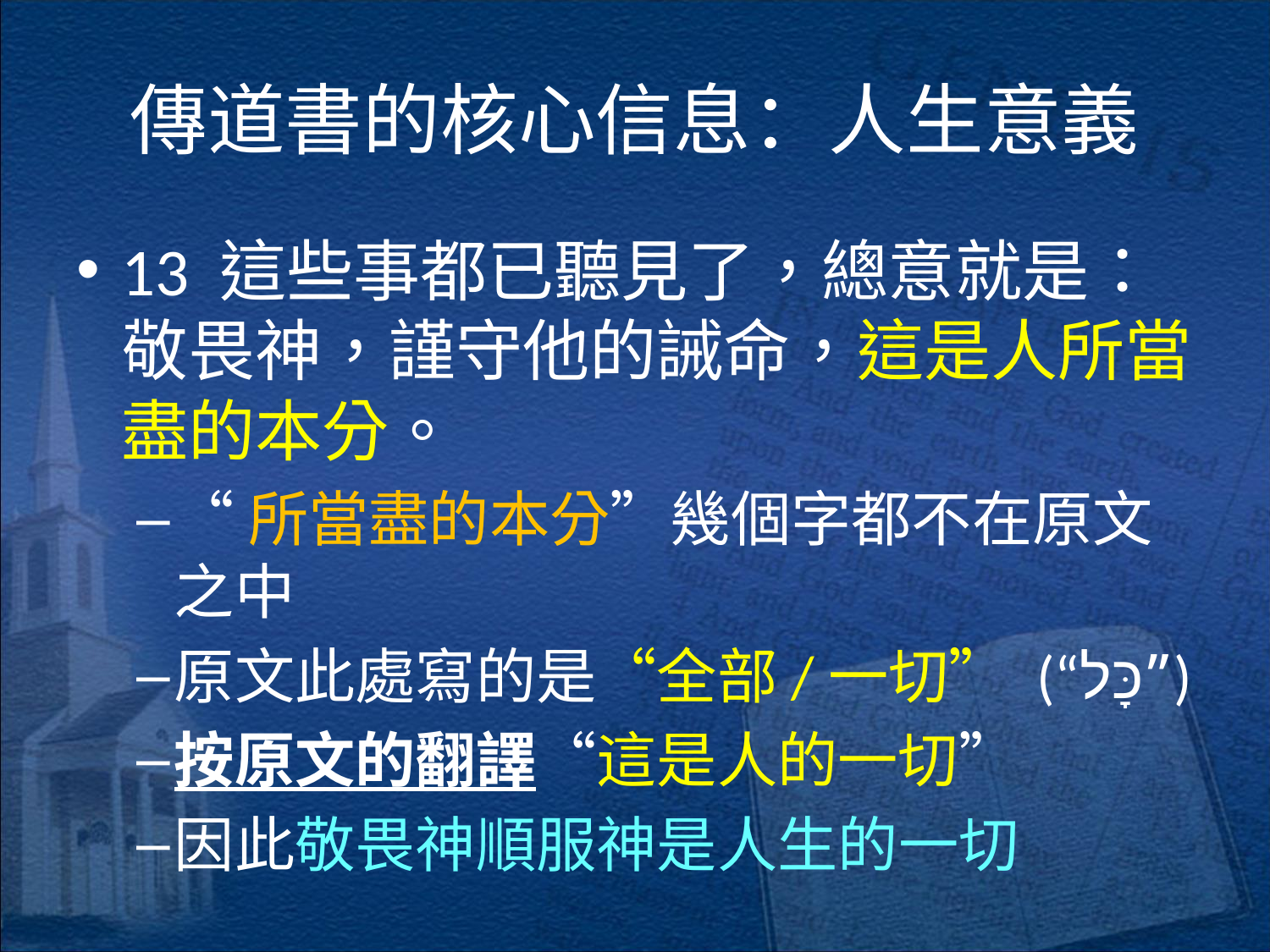

# 傳道書的核心信息：人生意義
13 這些事都已聽見了，總意就是：敬畏神，謹守他的誡命，這是人所當盡的本分。
“所當盡的本分”幾個字都不在原文之中
原文此處寫的是“全部/一切” (“כָּל”)
按原文的翻譯“這是人的一切”
因此敬畏神順服神是人生的一切